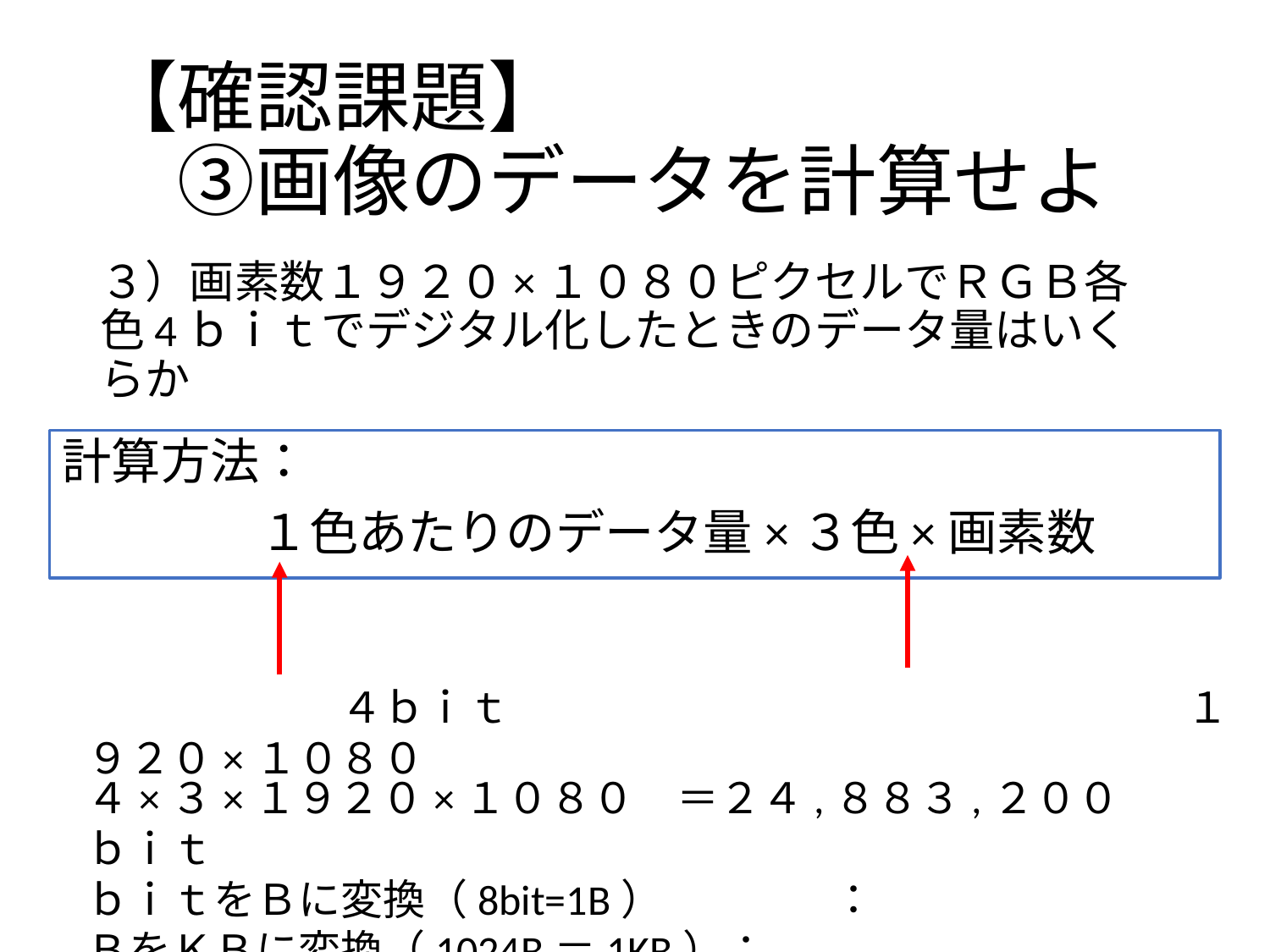

# 【確認課題】 　③画像のデータを計算せよ
３）画素数１９２０×１０８０ピクセルでＲＧＢ各色4ｂｉｔでデジタル化したときのデータ量はいくらか
計算方法：
　　　　１色あたりのデータ量×３色×画素数
　　　　　　４ｂｉｔ　　　　　　　　　　　　　　　　１９２０×１０８０
４×３×１９２０×１０８０　＝２４,８８３,２００ｂｉｔ
ｂｉｔをＢに変換（8bit=1B）　　　　：
ＢをＫＢに変換（1024B＝1KB）：